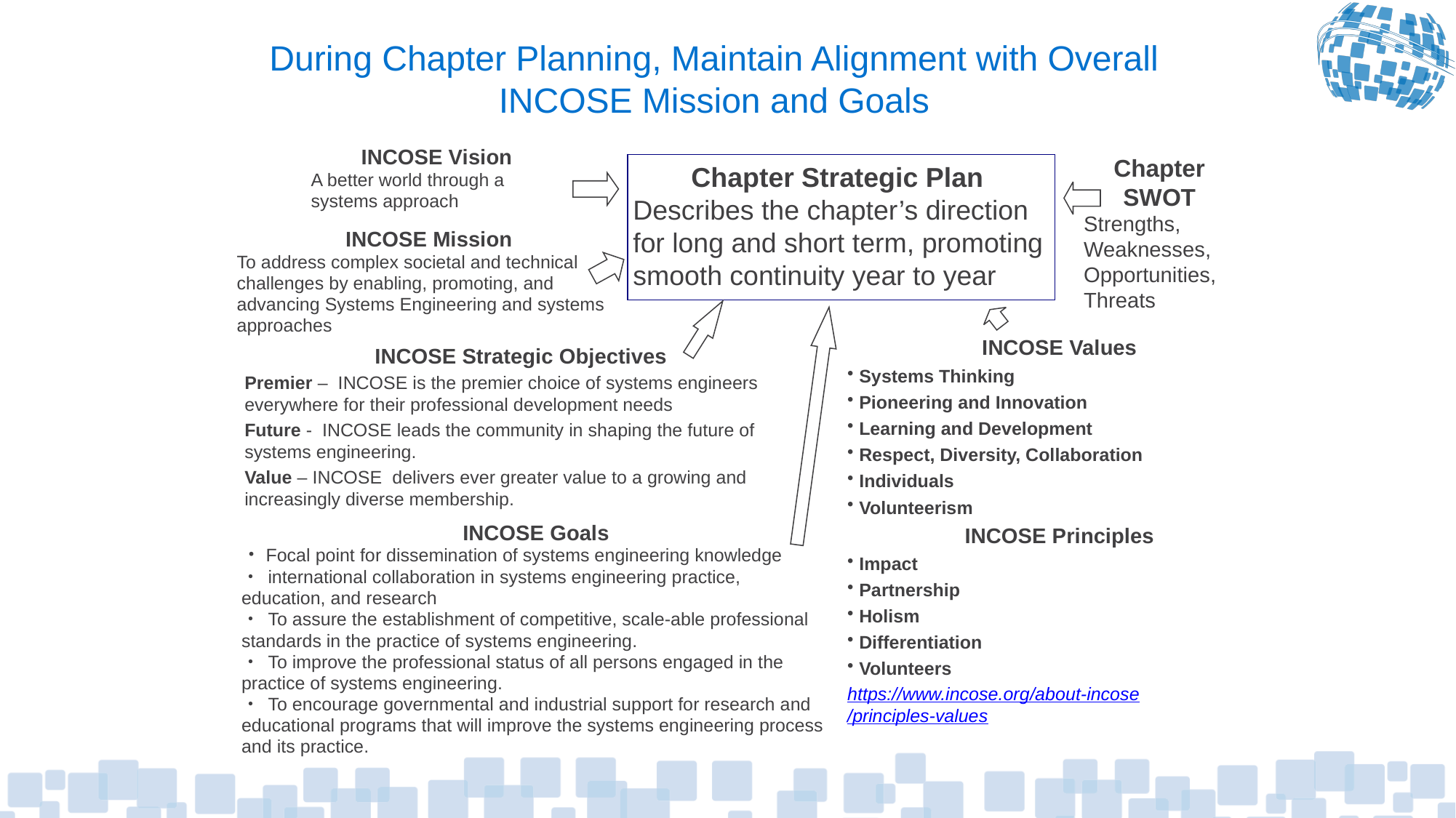

# During Chapter Planning, Maintain Alignment with Overall INCOSE Mission and Goals
INCOSE Vision
A better world through a systems approach
Chapter SWOT
Strengths, Weaknesses,
Opportunities, Threats
Chapter Strategic Plan
Describes the chapter’s direction for long and short term, promoting smooth continuity year to year

INCOSE Mission
To address complex societal and technical challenges by enabling, promoting, and advancing Systems Engineering and systems approaches

INCOSE Values
 Systems Thinking
 Pioneering and Innovation
 Learning and Development
 Respect, Diversity, Collaboration
 Individuals
 Volunteerism
INCOSE Principles
 Impact
 Partnership
 Holism
 Differentiation
 Volunteers
https://www.incose.org/about-incose/principles-values
INCOSE Strategic Objectives
Premier –  INCOSE is the premier choice of systems engineers everywhere for their professional development needs
Future -  INCOSE leads the community in shaping the future of systems engineering.
Value – INCOSE  delivers ever greater value to a growing and increasingly diverse membership.

INCOSE Goals
・Focal point for dissemination of systems engineering knowledge
・ international collaboration in systems engineering practice, education, and research
・ To assure the establishment of competitive, scale-able professional standards in the practice of systems engineering.
・ To improve the professional status of all persons engaged in the practice of systems engineering.
・ To encourage governmental and industrial support for research and educational programs that will improve the systems engineering process and its practice.